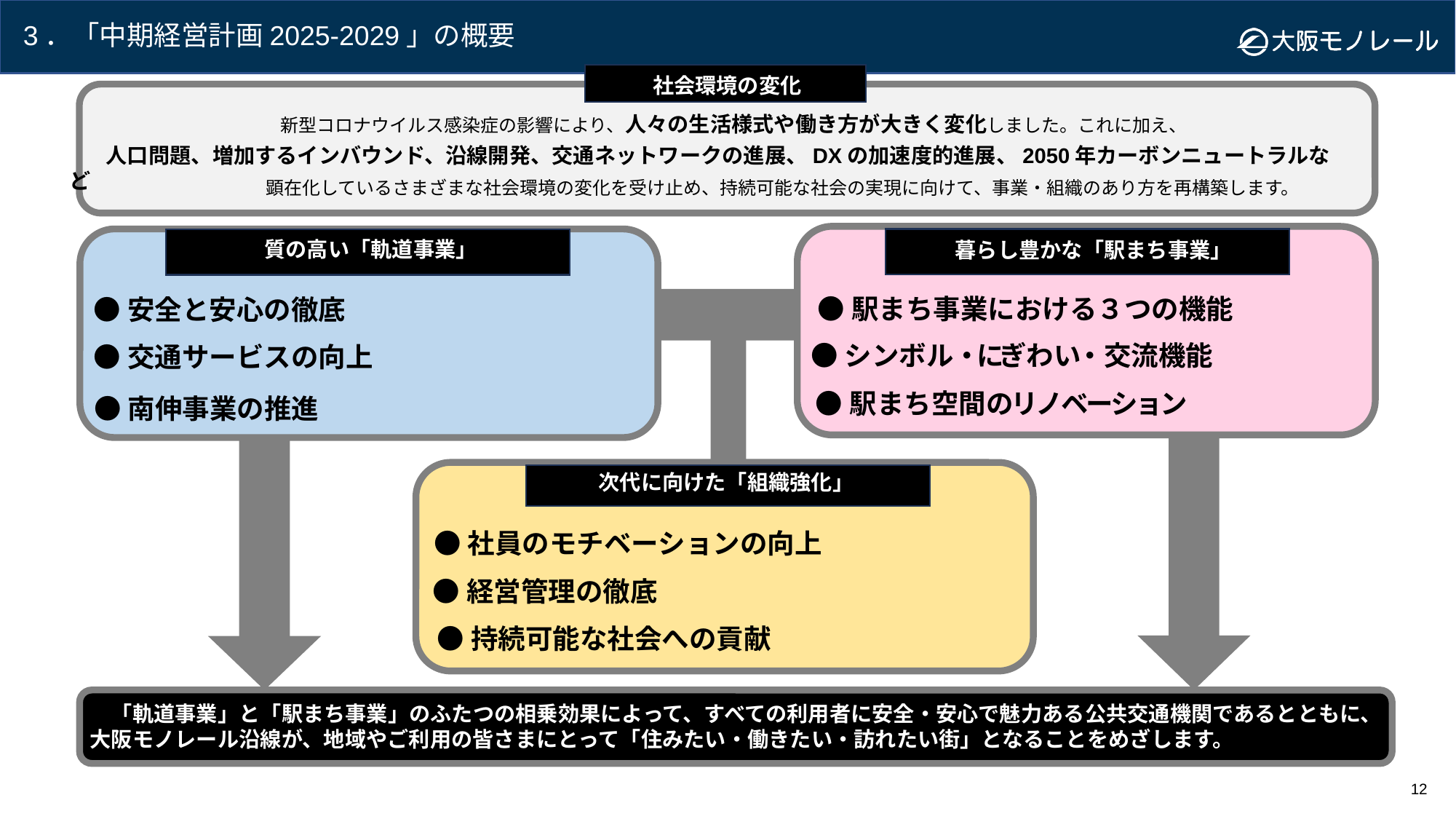

# 3．「中期経営計画2025-2029」の概要

社会環境の変化

新型コロナウイルス感染症の影響により、人々の生活様式や働き方が大きく変化しました。これに加え、
　　人口問題、増加するインバウンド、沿線開発、交通ネットワークの進展、DXの加速度的進展、2050年カーボンニュートラルなど
顕在化しているさまざまな社会環境の変化を受け止め、持続可能な社会の実現に向けて、事業・組織のあり方を再構築します。

質の高い「軌道事業」
暮らし豊かな「駅まち事業」
●駅まち事業における３つの機能
●安全と安心の徹底

●シンボル・にぎわい・交流機能
●交通サービスの向上
●駅まち空間のリノベーション
●南伸事業の推進

次代に向けた「組織強化」

●社員のモチベーションの向上
●経営管理の徹底
●持続可能な社会への貢献

　「軌道事業」と「駅まち事業」のふたつの相乗効果によって、すべての利用者に安全・安心で魅力ある公共交通機関であるとともに、大阪モノレール沿線が、地域やご利用の皆さまにとって「住みたい・働きたい・訪れたい街」となることをめざします。
12